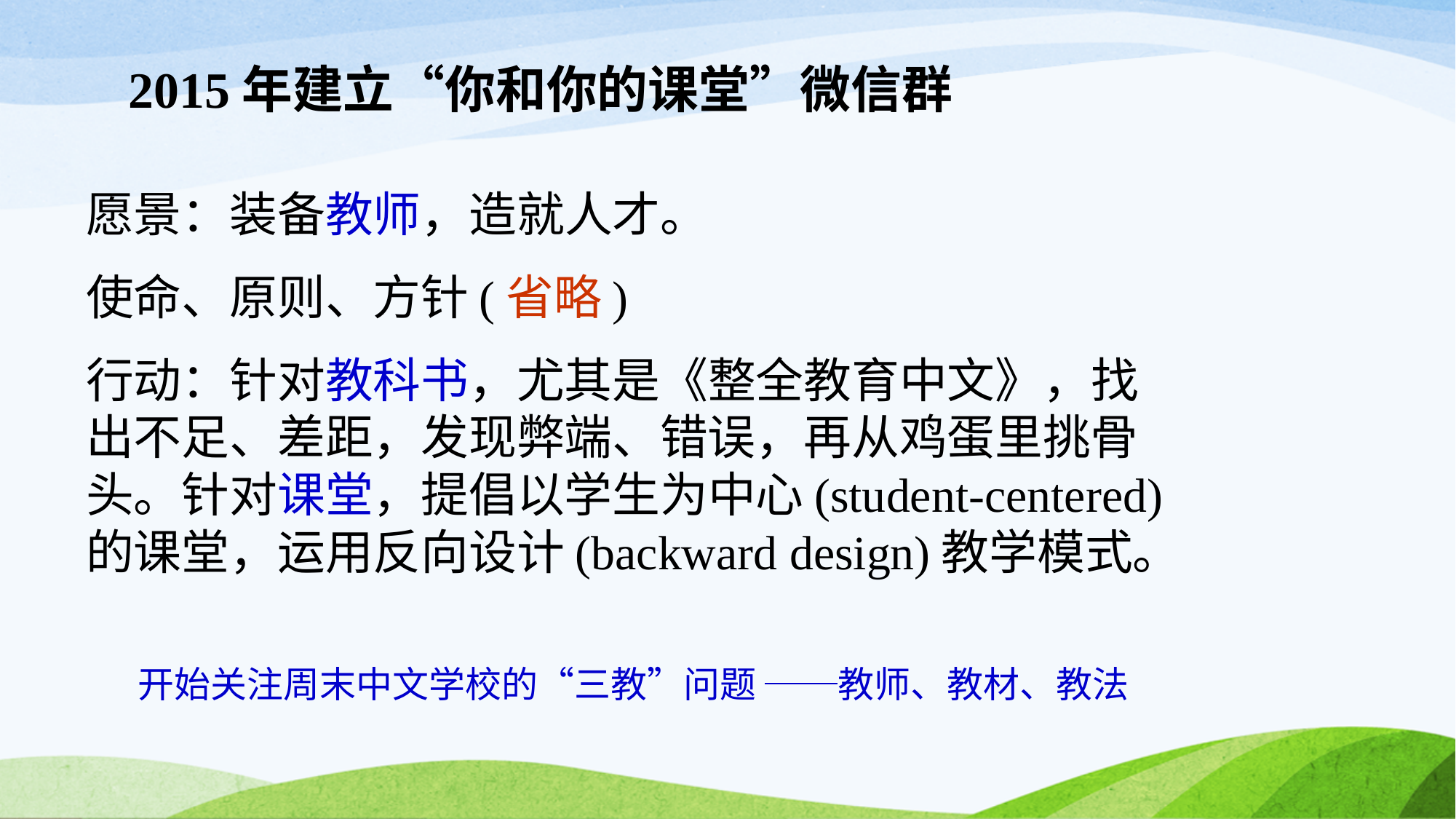

2015年建立“你和你的课堂”微信群

愿景：装备教师，造就人才。
使命、原则、方针(省略)
行动：针对教科书，尤其是《整全教育中文》，找出不足、差距，发现弊端、错误，再从鸡蛋里挑骨头。针对课堂，提倡以学生为中心(student-centered)的课堂，运用反向设计(backward design)教学模式。

    开始关注周末中文学校的“三教”问题 ──教师、教材、教法